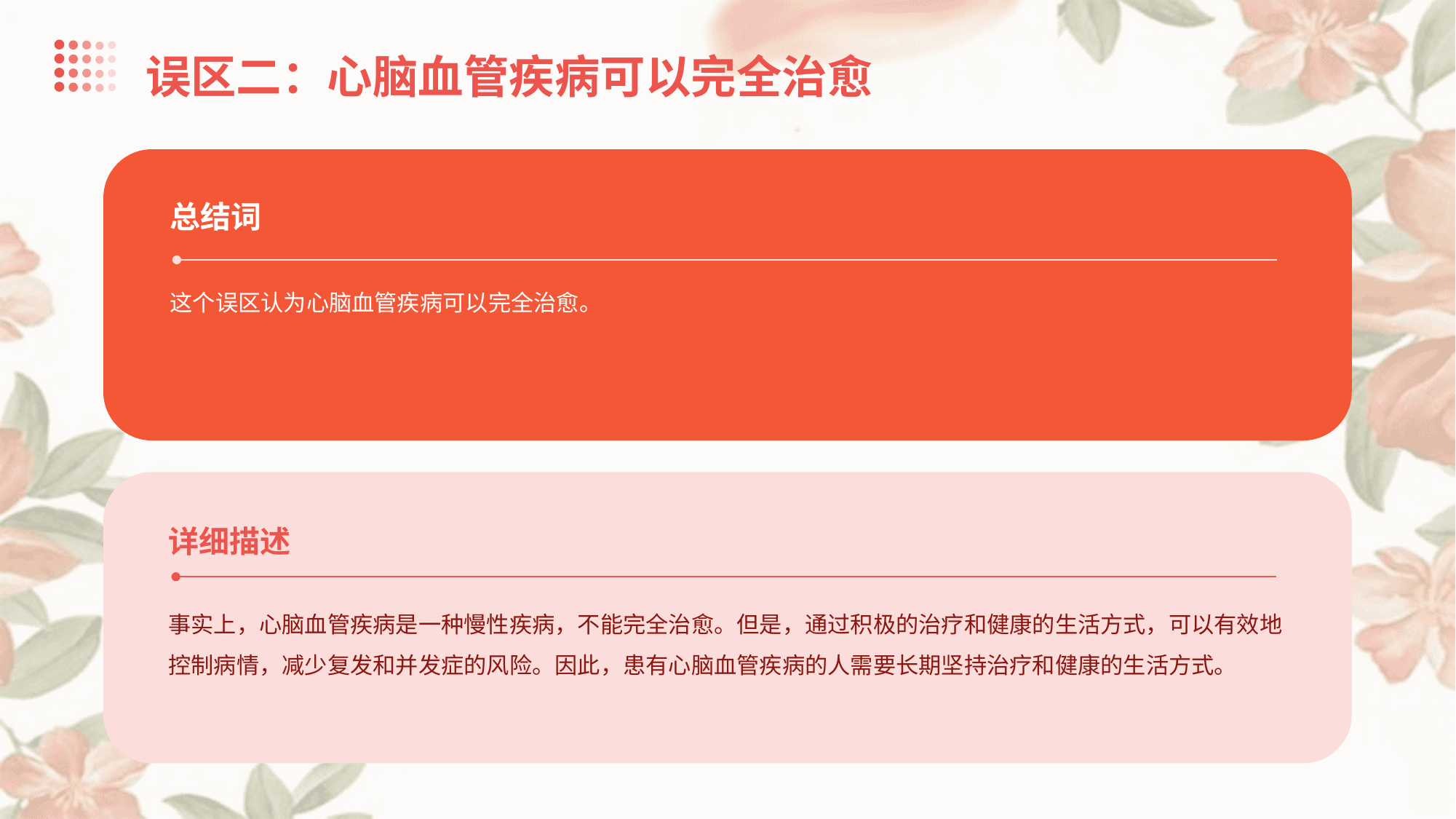

误区二：心脑血管疾病可以完全治愈

总结词
这个误区认为心脑血管疾病可以完全治愈。

详细描述
事实上，心脑血管疾病是一种慢性疾病，不能完全治愈。但是，通过积极的治疗和健康的生活方式，可以有效地控制病情，减少复发和并发症的风险。因此，患有心脑血管疾病的人需要长期坚持治疗和健康的生活方式。